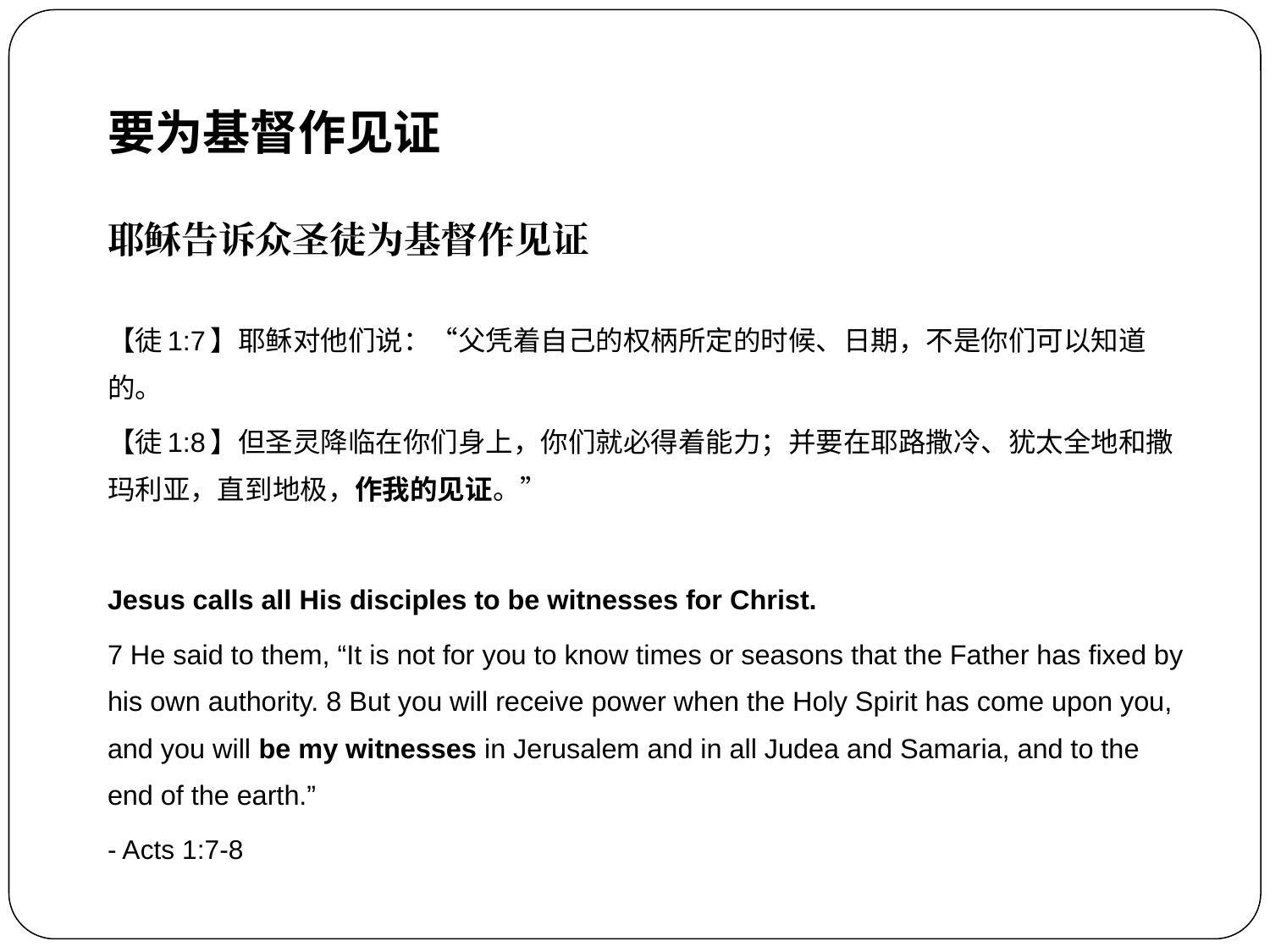

要为基督作见证

耶稣告诉众圣徒为基督作见证

【徒1:7】耶稣对他们说：“父凭着自己的权柄所定的时候、日期，不是你们可以知道的。
【徒1:8】但圣灵降临在你们身上，你们就必得着能力；并要在耶路撒冷、犹太全地和撒玛利亚，直到地极，作我的见证。”

Jesus calls all His disciples to be witnesses for Christ.
7 He said to them, “It is not for you to know times or seasons that the Father has fixed by his own authority. 8 But you will receive power when the Holy Spirit has come upon you, and you will be my witnesses in Jerusalem and in all Judea and Samaria, and to the end of the earth.”
- Acts 1:7-8